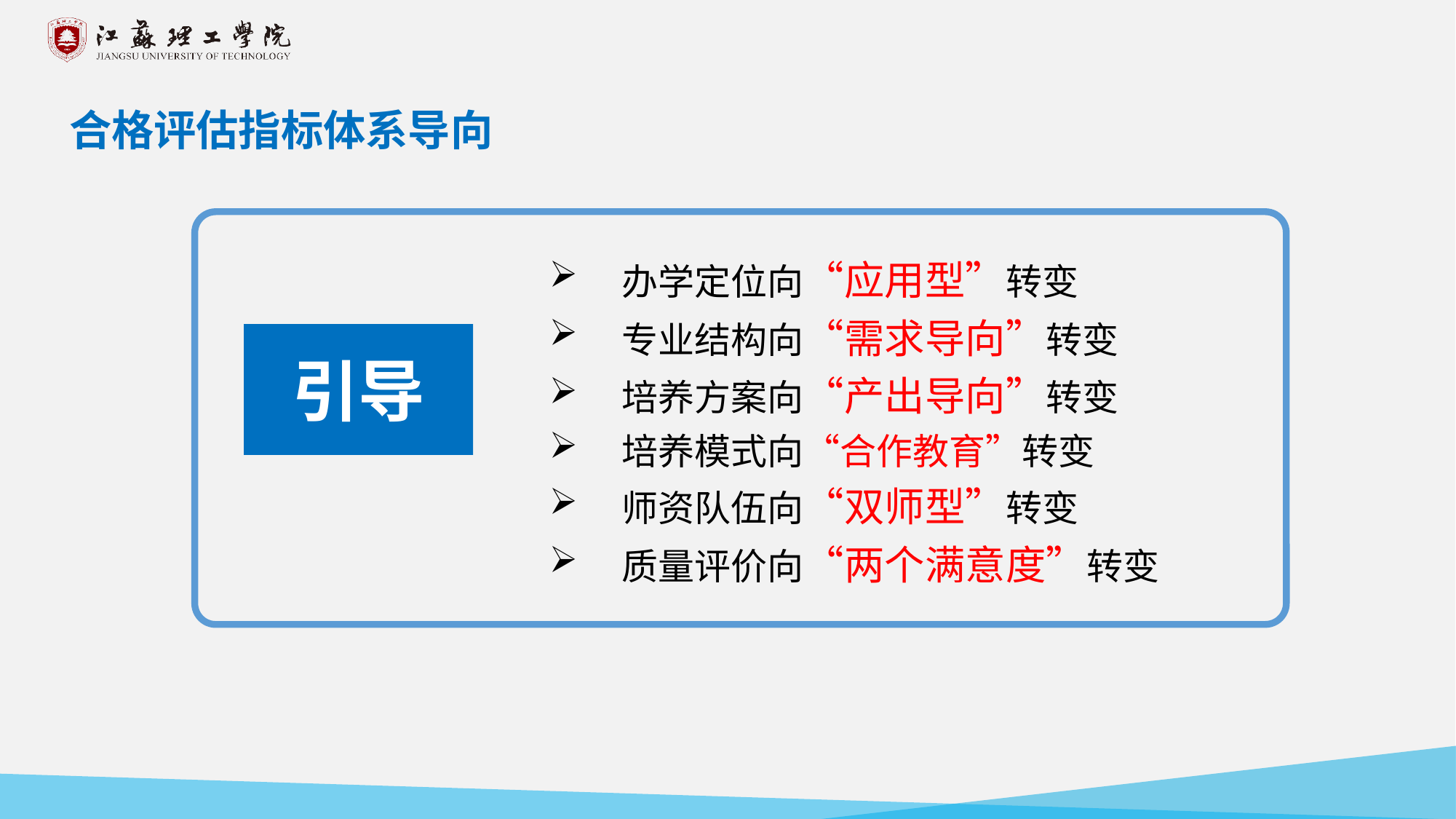

合格评估指标体系导向

办学定位向“应用型”转变
专业结构向“需求导向”转变
培养方案向“产出导向”转变
培养模式向“合作教育”转变
师资队伍向“双师型”转变
质量评价向“两个满意度”转变
引导